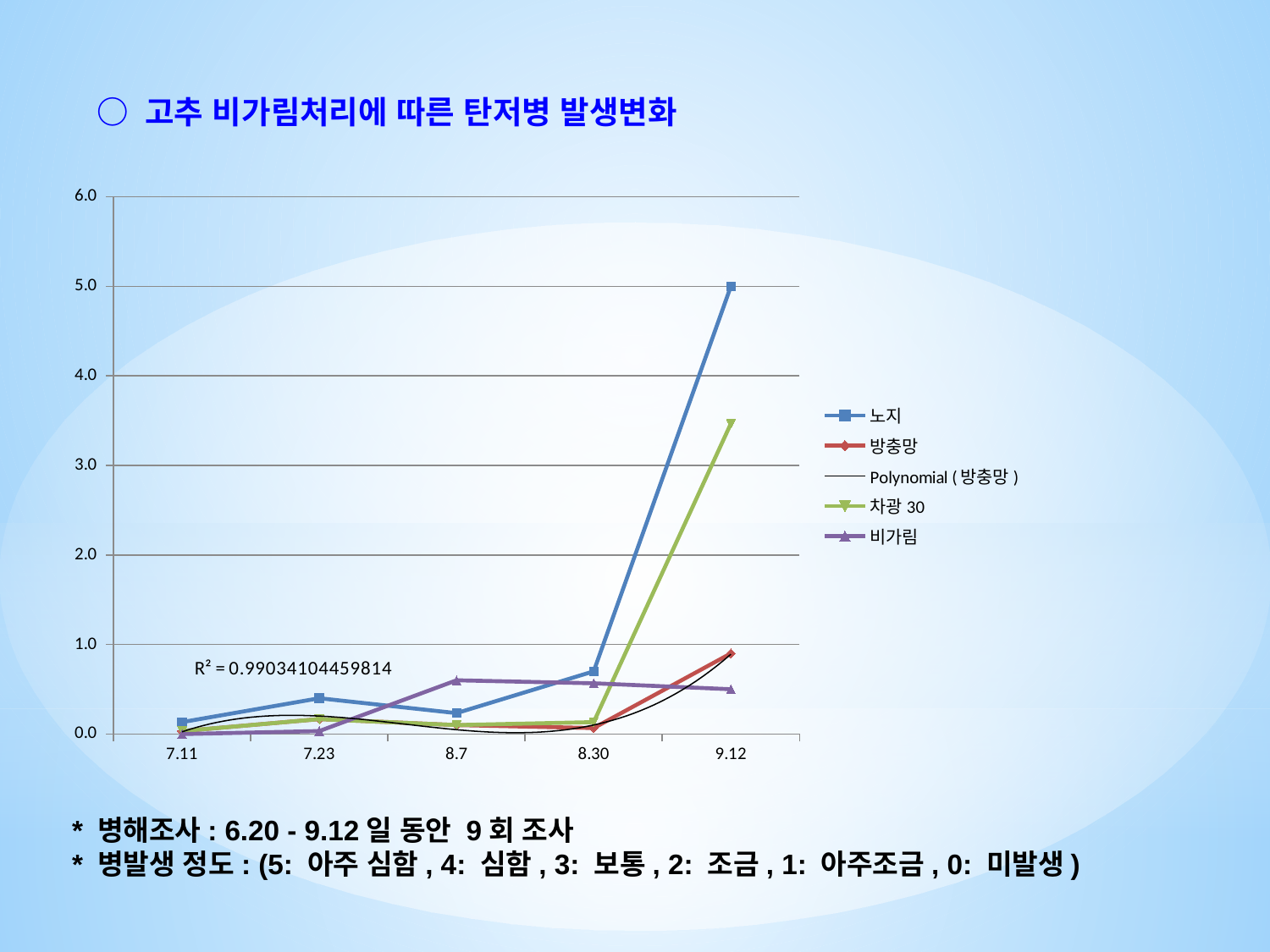

○ 고추 비가림처리에 따른 탄저병 발생변화

### Chart

| Category | 노지 | 방충망 | 차광30 | 비가림 |
|---|---|---|---|---|
| 7.11 | 0.13333333333333333 | 0.03333333333333333 | 0.03333333333333333 | 0.0 |
| 7.23 | 0.39999999999999997 | 0.16666666666666666 | 0.16666666666666666 | 0.03333333333333333 |
| 8.7 | 0.2333333333333333 | 0.09999999999999999 | 0.10000000000000002 | 0.6 |
| 8.30 | 0.7000000000000001 | 0.06666666666666667 | 0.13333333333333333 | 0.5666666666666668 |
| 9.12 | 5.0 | 0.8999999999999999 | 3.466666666666667 | 0.5 |
* 병해조사: 6.20 - 9.12일 동안 9회 조사
* 병발생 정도: (5: 아주 심함, 4: 심함, 3: 보통, 2: 조금, 1: 아주조금, 0: 미발생)